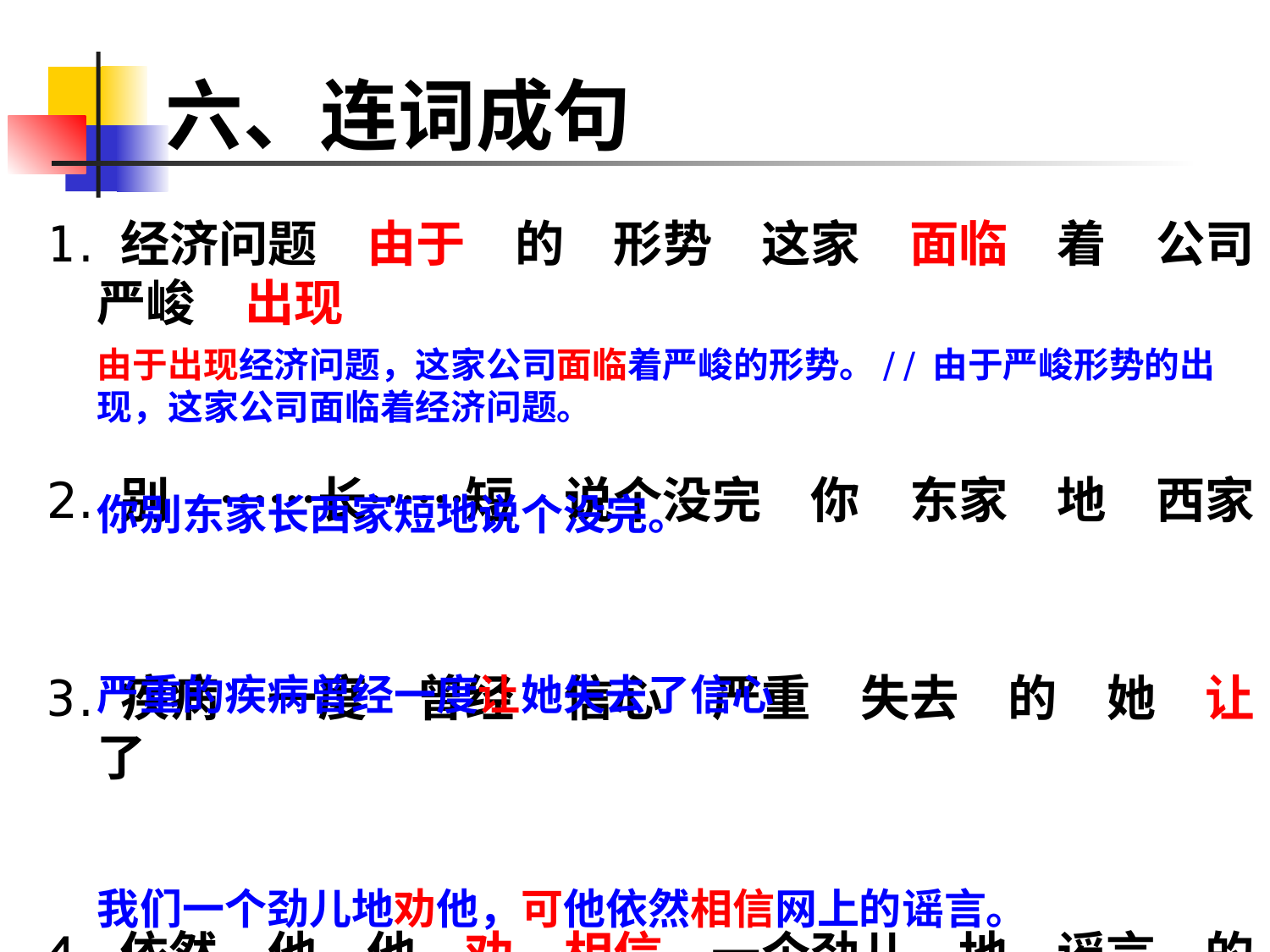

# 六、连词成句
1. 经济问题　由于　的　形势　这家　面临　着　公司　严峻　出现

2. 别　……长……短　说个没完　你　东家　地　西家

3. 疾病　一度　曾经　信心　严重　失去　的　她　让　了

4. 依然　他　他　劝　相信　一个劲儿　地　谣言　的　网上　我们　可

由于出现经济问题，这家公司面临着严峻的形势。//由于严峻形势的出现，这家公司面临着经济问题。
你别东家长西家短地说个没完。
严重的疾病曾经一度让她失去了信心
我们一个劲儿地劝他，可他依然相信网上的谣言。